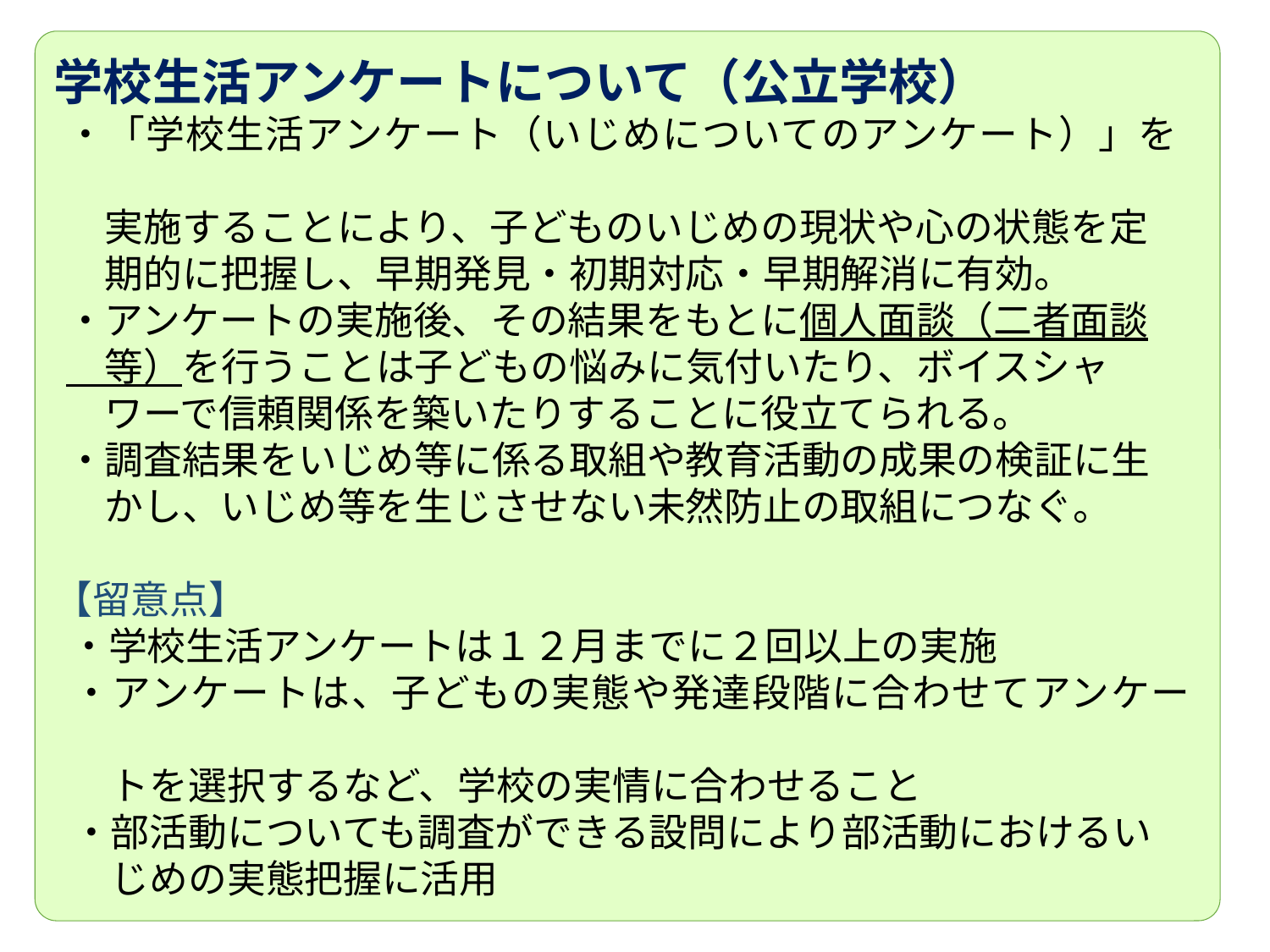

学校生活アンケートについて（公立学校）
・「学校生活アンケート（いじめについてのアンケート）」を
　実施することにより、子どものいじめの現状や心の状態を定
　期的に把握し、早期発見・初期対応・早期解消に有効。
・アンケートの実施後、その結果をもとに個人面談（二者面談
　等）を行うことは子どもの悩みに気付いたり、ボイスシャ
　ワーで信頼関係を築いたりすることに役立てられる。
・調査結果をいじめ等に係る取組や教育活動の成果の検証に生
　かし、いじめ等を生じさせない未然防止の取組につなぐ。

【留意点】
・学校生活アンケートは１２月までに２回以上の実施
・アンケートは、子どもの実態や発達段階に合わせてアンケー
　トを選択するなど、学校の実情に合わせること
・部活動についても調査ができる設問により部活動におけるい
　じめの実態把握に活用